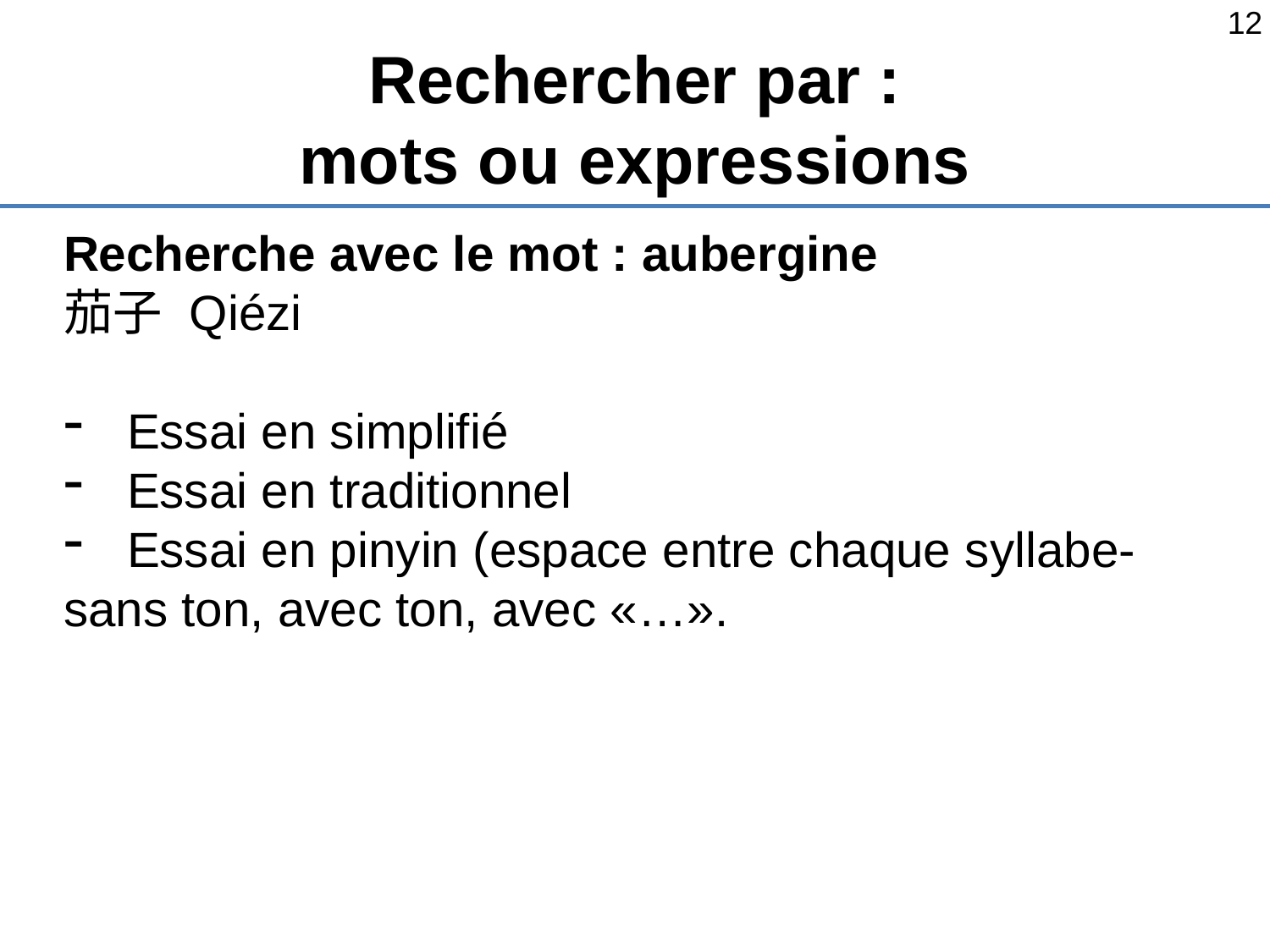

12
# Rechercher par : mots ou expressions
Recherche avec le mot : aubergine
茄子 Qiézi

Essai en simplifié
Essai en traditionnel
Essai en pinyin (espace entre chaque syllabe-
sans ton, avec ton, avec «…».